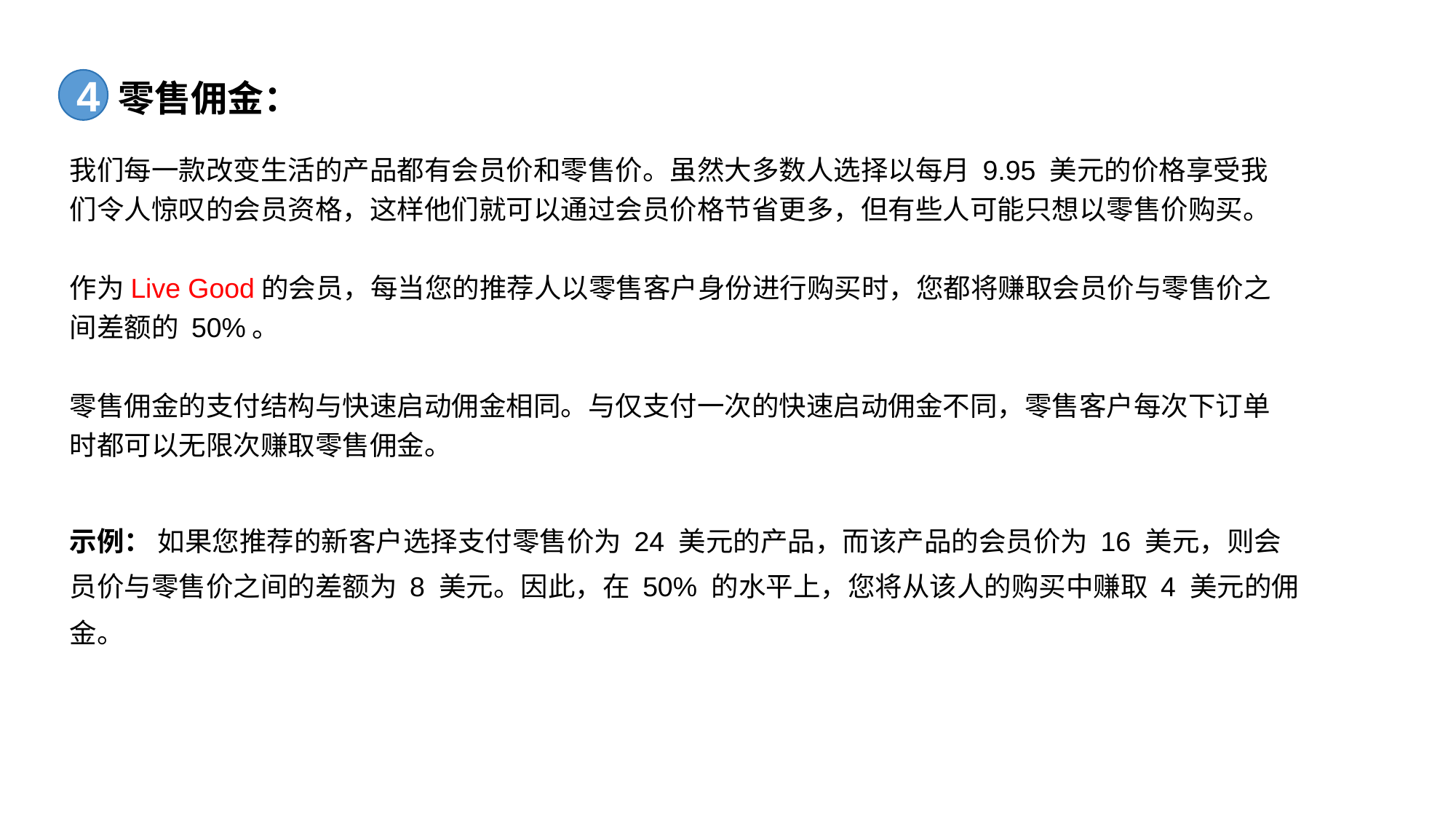

4
零售佣金：
我们每一款改变生活的产品都有会员价和零售价。虽然大多数人选择以每月 9.95 美元的价格享受我们令人惊叹的会员资格，这样他们就可以通过会员价格节省更多，但有些人可能只想以零售价购买。

作为Live Good的会员，每当您的推荐人以零售客户身份进行购买时，您都将赚取会员价与零售价之间差额的 50%。

零售佣金的支付结构与快速启动佣金相同。与仅支付一次的快速启动佣金不同，零售客户每次下订单时都可以无限次赚取零售佣金。
示例： 如果您推荐的新客户选择支付零售价为 24 美元的产品，而该产品的会员价为 16 美元，则会员价与零售价之间的差额为 8 美元。因此，在 50% 的水平上，您将从该人的购买中赚取 4 美元的佣金。